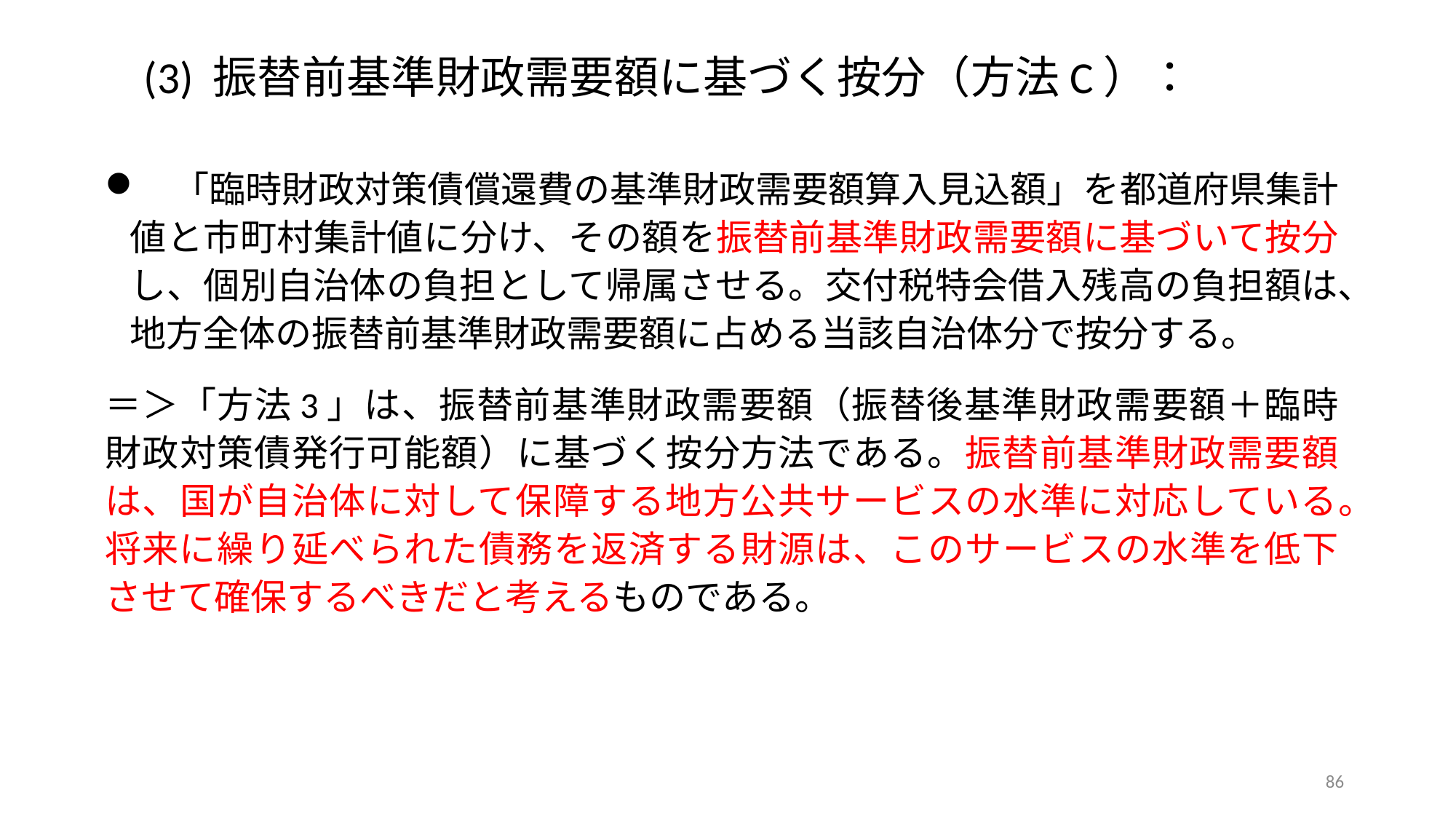

# (3) 振替前基準財政需要額に基づく按分（方法C）：
　「臨時財政対策債償還費の基準財政需要額算入見込額」を都道府県集計値と市町村集計値に分け、その額を振替前基準財政需要額に基づいて按分し、個別自治体の負担として帰属させる。交付税特会借入残高の負担額は、地方全体の振替前基準財政需要額に占める当該自治体分で按分する。
＝＞「方法3」は、振替前基準財政需要額（振替後基準財政需要額＋臨時財政対策債発行可能額）に基づく按分方法である。振替前基準財政需要額は、国が自治体に対して保障する地方公共サービスの水準に対応している。将来に繰り延べられた債務を返済する財源は、このサービスの水準を低下させて確保するべきだと考えるものである。
86